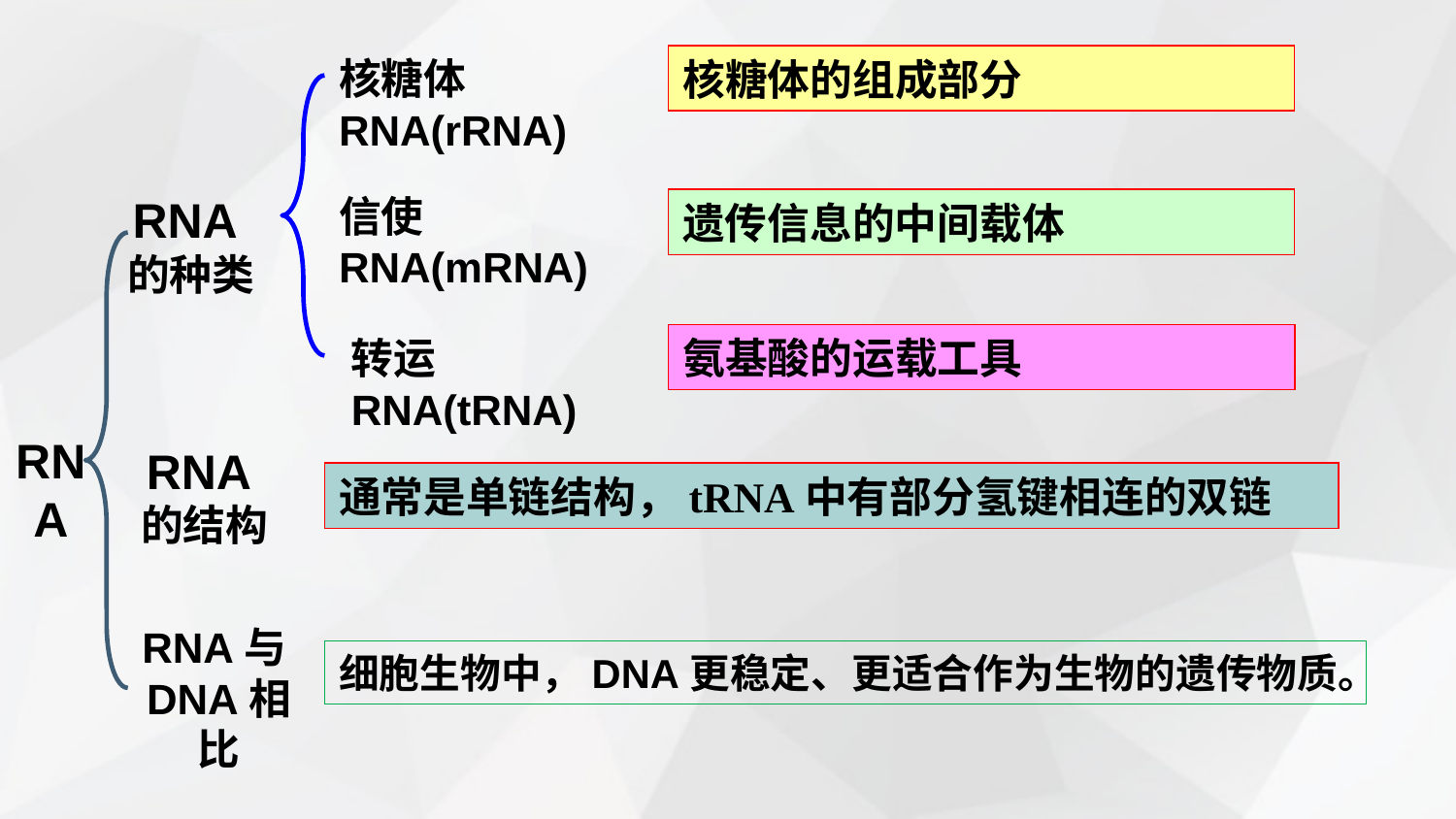

核糖体RNA(rRNA)
核糖体的组成部分

RNA的种类
信使RNA(mRNA)
遗传信息的中间载体

转运RNA(tRNA)
氨基酸的运载工具
RNA
RNA的结构
通常是单链结构，tRNA中有部分氢键相连的双链
RNA与DNA相比
细胞生物中，DNA更稳定、更适合作为生物的遗传物质。